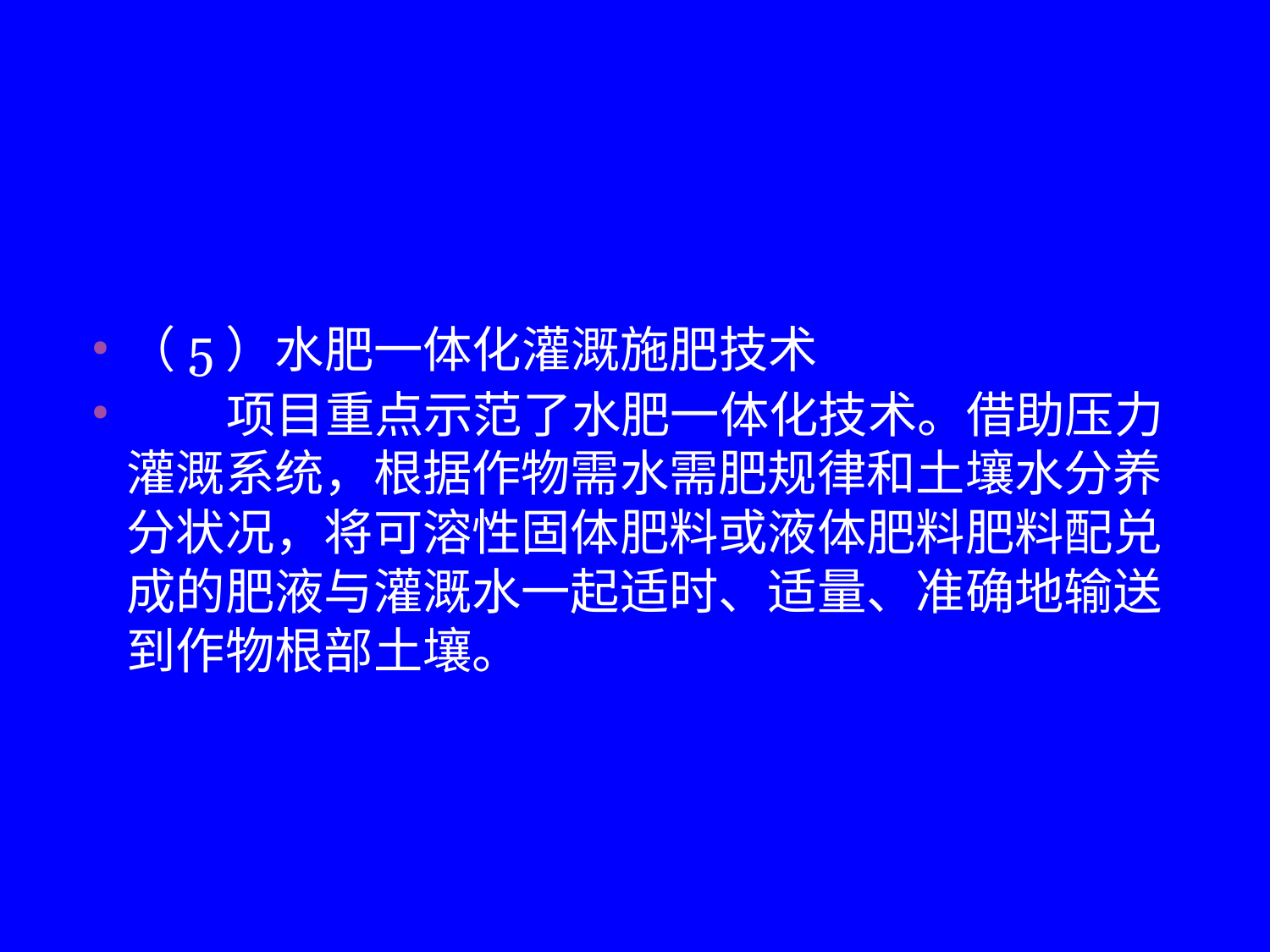

（5）水肥一体化灌溉施肥技术
        项目重点示范了水肥一体化技术。借助压力灌溉系统，根据作物需水需肥规律和土壤水分养分状况，将可溶性固体肥料或液体肥料肥料配兑成的肥液与灌溉水一起适时、适量、准确地输送到作物根部土壤。